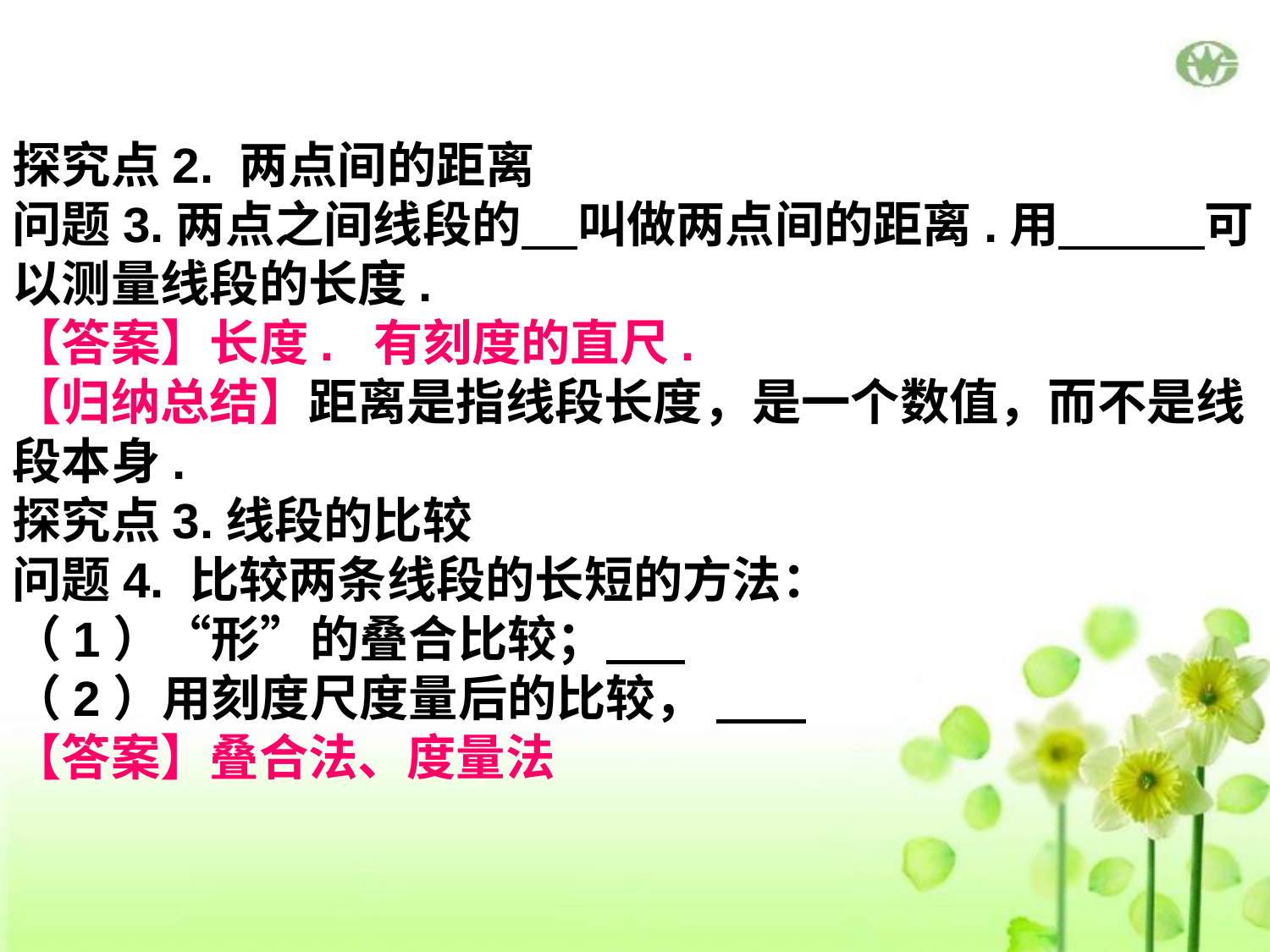

探究点2. 两点间的距离
问题3.两点之间线段的     叫做两点间的距离.用             可以测量线段的长度.
【答案】长度.  有刻度的直尺.
【归纳总结】距离是指线段长度，是一个数值，而不是线段本身.
探究点3.线段的比较
问题4. 比较两条线段的长短的方法：
（1）“形”的叠合比较；
（2）用刻度尺度量后的比较，
【答案】叠合法、度量法